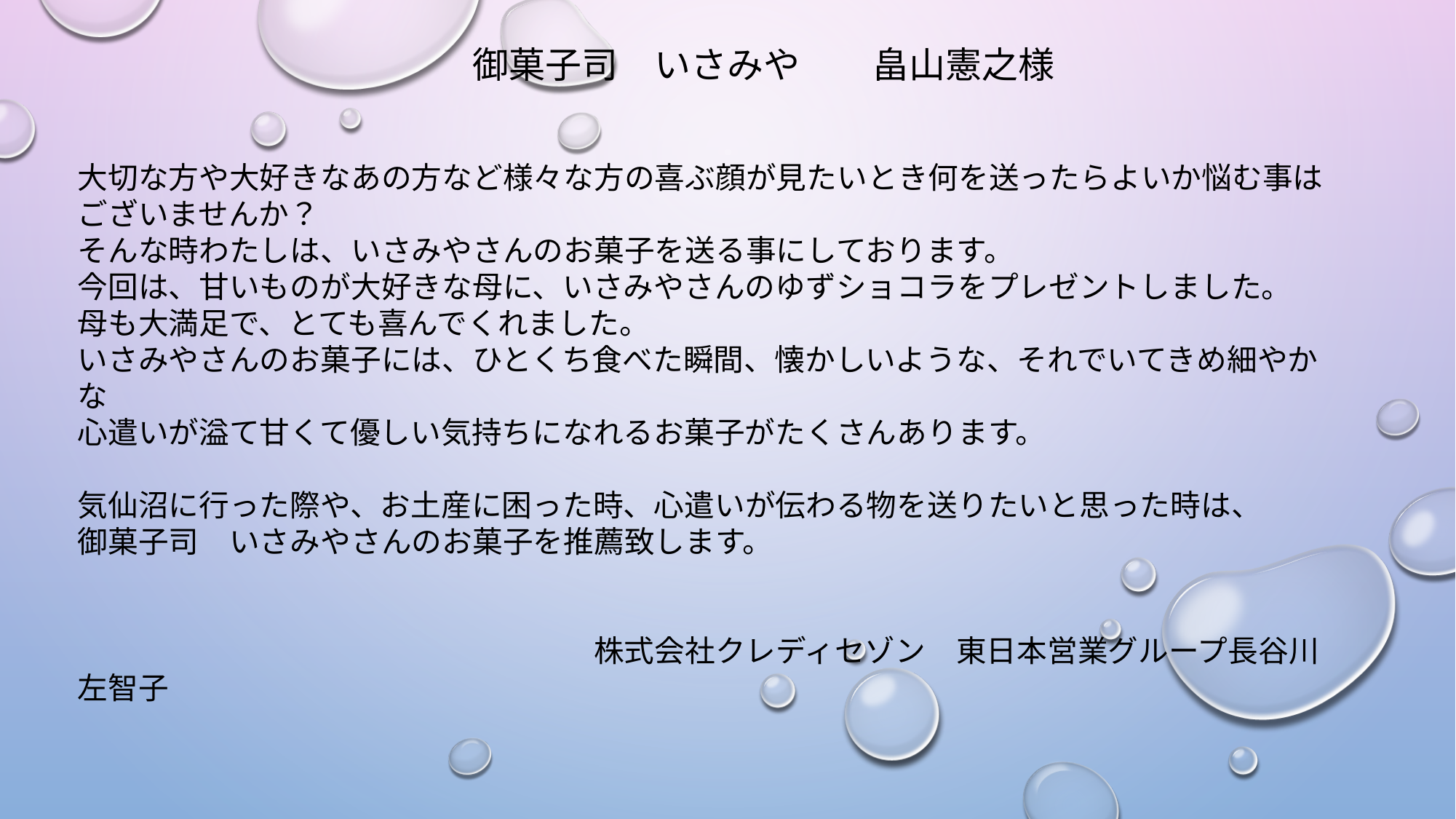

# 御菓子司　いさみや　　畠山憲之様 大切な方や大好きなあの方など様々な方の喜ぶ顔が見たいとき何を送ったらよいか悩む事は ございませんか？ そんな時わたしは、いさみやさんのお菓子を送る事にしております。 今回は、甘いものが大好きな母に、いさみやさんのゆずショコラをプレゼントしました。 母も大満足で、とても喜んでくれました。 いさみやさんのお菓子には、ひとくち食べた瞬間、懐かしいような、それでいてきめ細やかな 心遣いが溢て甘くて優しい気持ちになれるお菓子がたくさんあります。 気仙沼に行った際や、お土産に困った時、心遣いが伝わる物を送りたいと思った時は、 御菓子司　いさみやさんのお菓子を推薦致します。 　 　　 　　　　　　　　　　　　　　　　　株式会社クレディセゾン　東日本営業グループ長谷川左智子